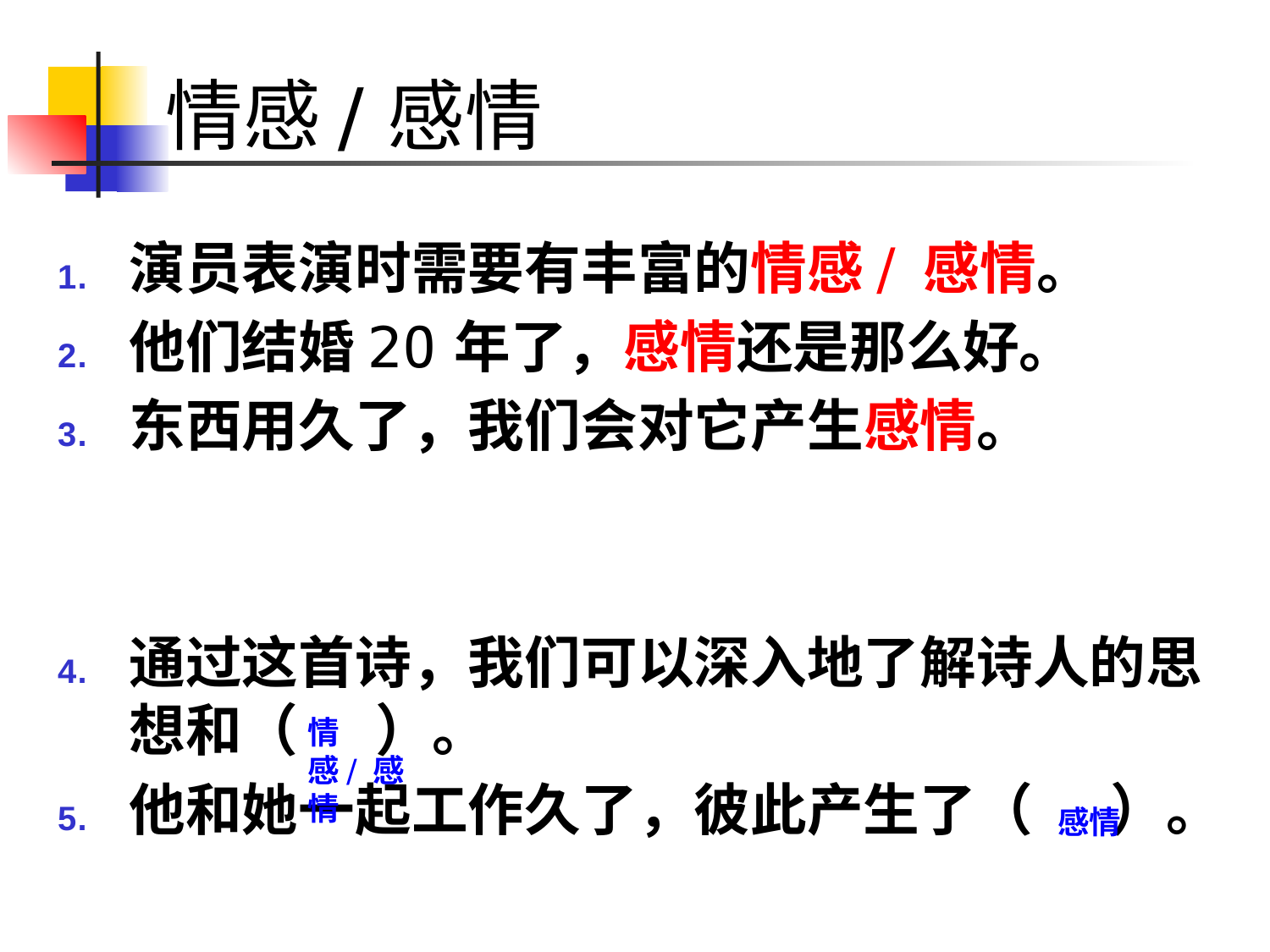

# 情感/感情
演员表演时需要有丰富的情感/感情。
他们结婚20年了，感情还是那么好。
东西用久了，我们会对它产生感情。

通过这首诗，我们可以深入地了解诗人的思想和（      ）。
他和她一起工作久了，彼此产生了（      ）。
情感/感情
感情